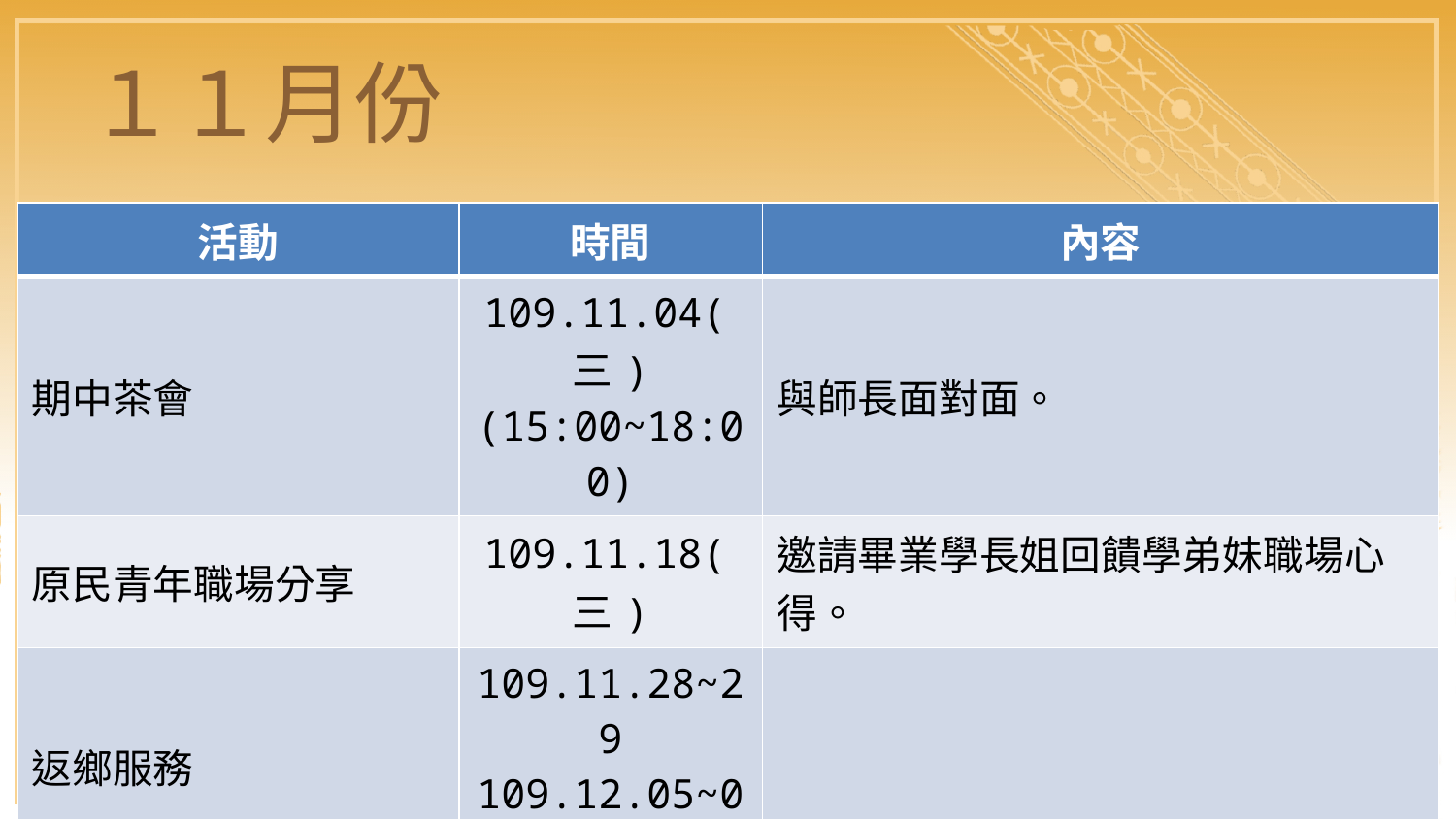

# １１月份
| 活動 | 時間 | 內容 |
| --- | --- | --- |
| 期中茶會 | 109.11.04(三) (15:00~18:00) | 與師長面對面。 |
| 原民青年職場分享 | 109.11.18(三) | 邀請畢業學長姐回饋學弟妹職場心得。 |
| 返鄉服務 | 109.11.28~29 109.12.05~06 |  |
71